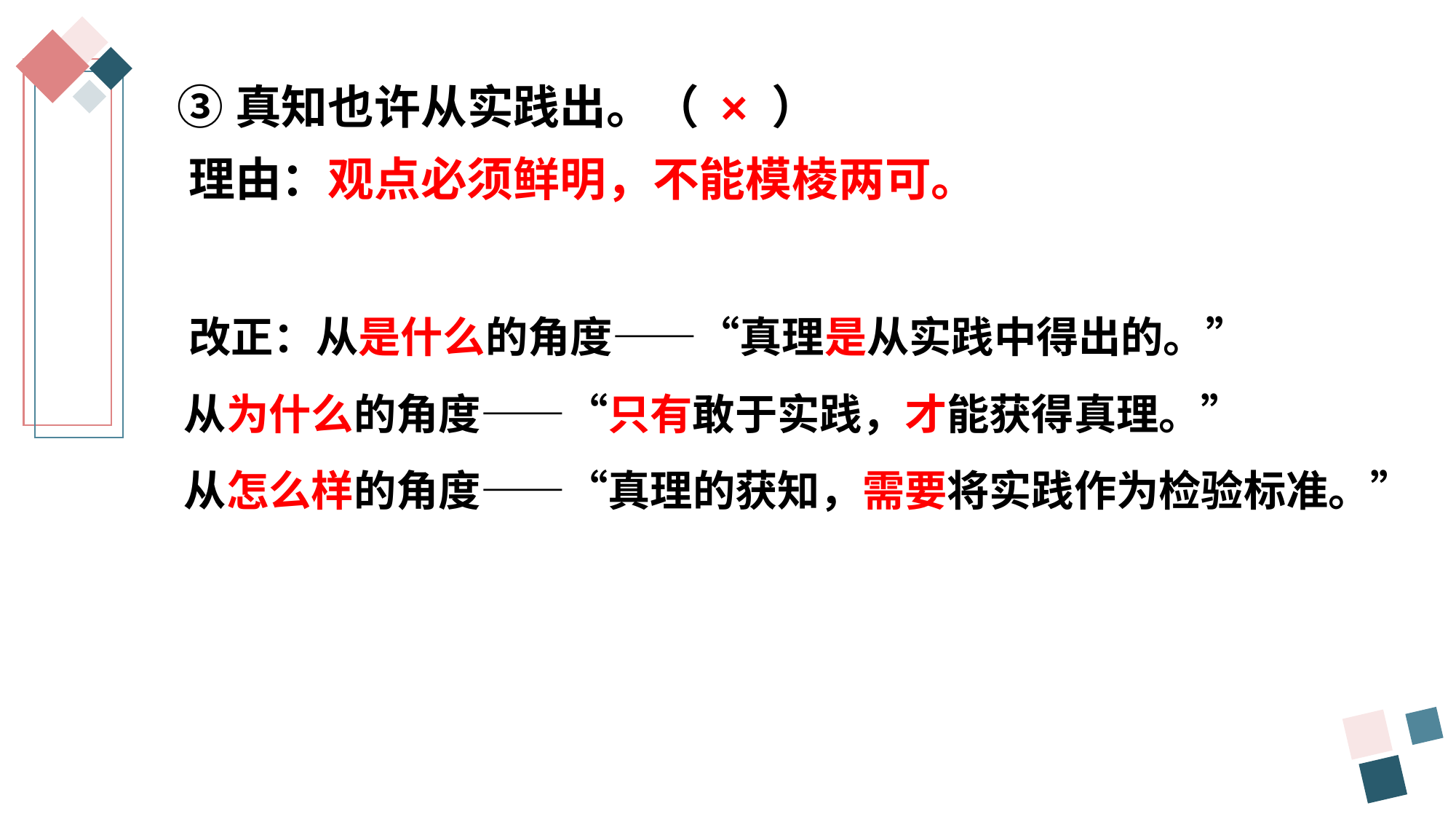

③真知也许从实践出。（ × ）
    理由：观点必须鲜明，不能模棱两可。

    改正：从是什么的角度——“真理是从实践中得出的。”
    从为什么的角度——“只有敢于实践，才能获得真理。”
    从怎么样的角度——“真理的获知，需要将实践作为检验标准。”